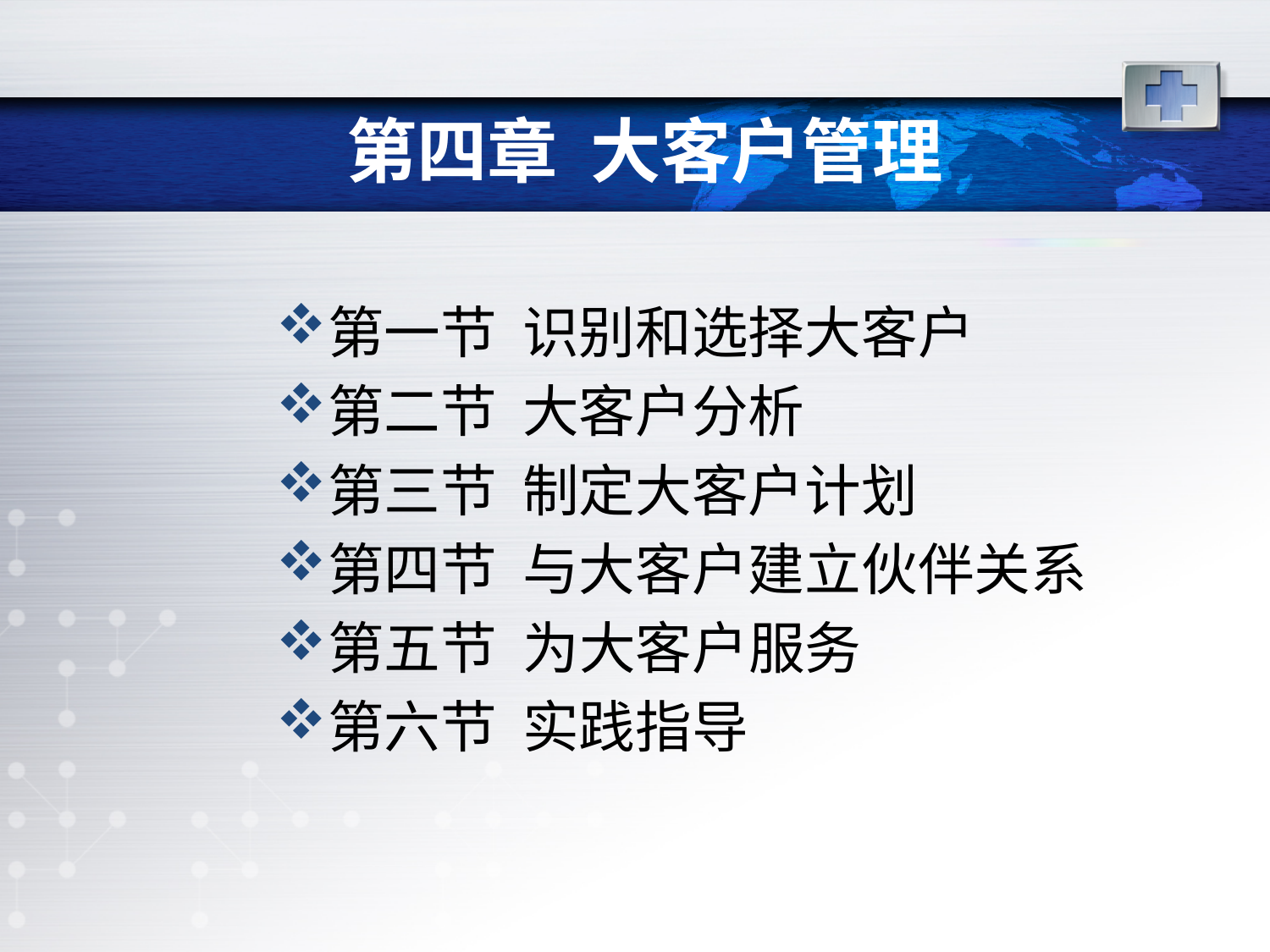

第四章  大客户管理
第一节  识别和选择大客户
第二节  大客户分析
第三节  制定大客户计划
第四节  与大客户建立伙伴关系
第五节  为大客户服务
第六节  实践指导